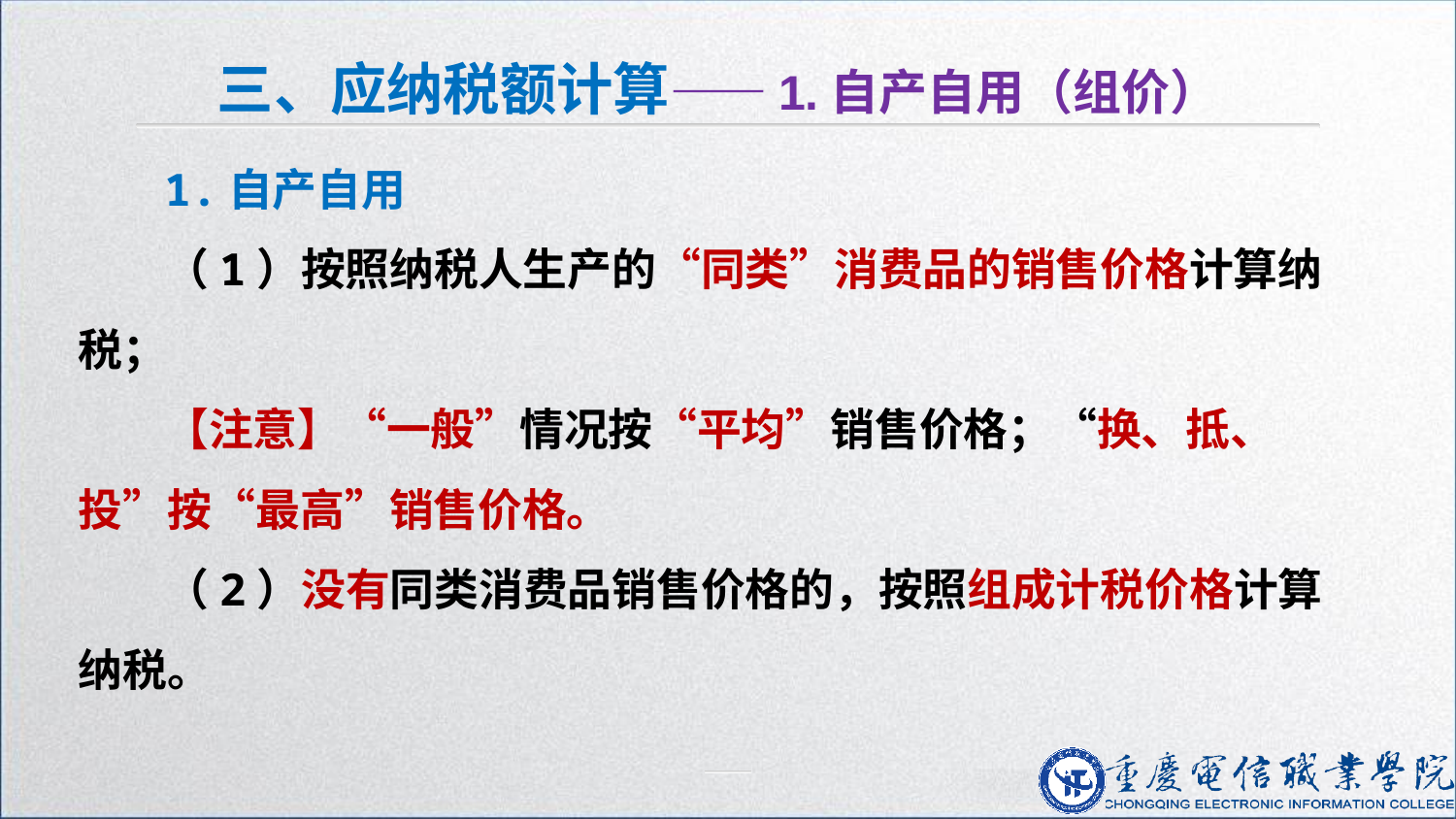

三、应纳税额计算——1.自产自用（组价）
1.自产自用
（1）按照纳税人生产的“同类”消费品的销售价格计算纳税；
【注意】“一般”情况按“平均”销售价格；“换、抵、投”按“最高”销售价格。
（2）没有同类消费品销售价格的，按照组成计税价格计算纳税。